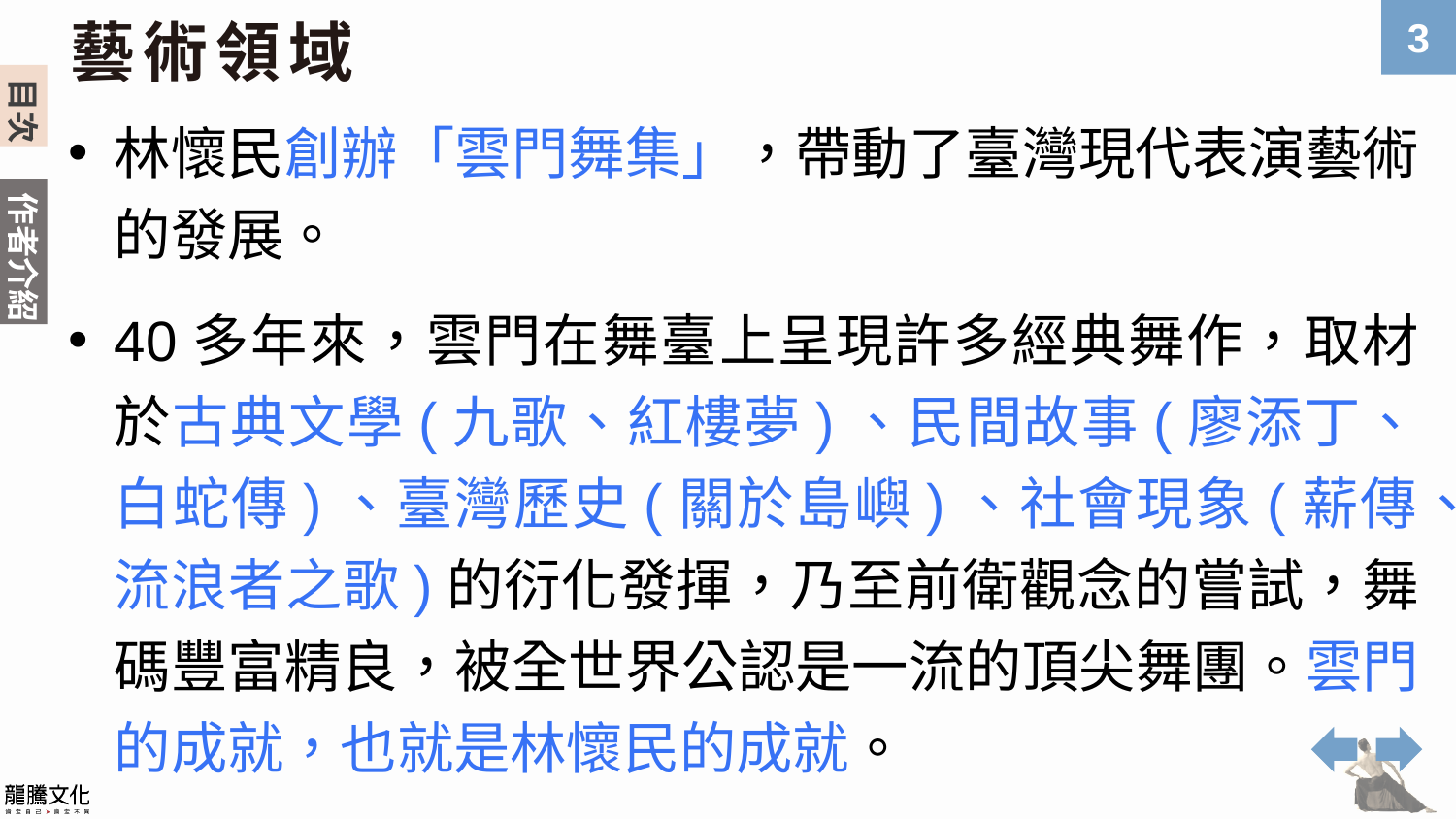

藝術領域
林懷民創辦「雲門舞集」，帶動了臺灣現代表演藝術的發展。
40多年來，雲門在舞臺上呈現許多經典舞作，取材於古典文學(九歌、紅樓夢)、民間故事(廖添丁、白蛇傳)、臺灣歷史(關於島嶼)、社會現象(薪傳、流浪者之歌)的衍化發揮，乃至前衛觀念的嘗試，舞碼豐富精良，被全世界公認是一流的頂尖舞團。雲門的成就，也就是林懷民的成就。